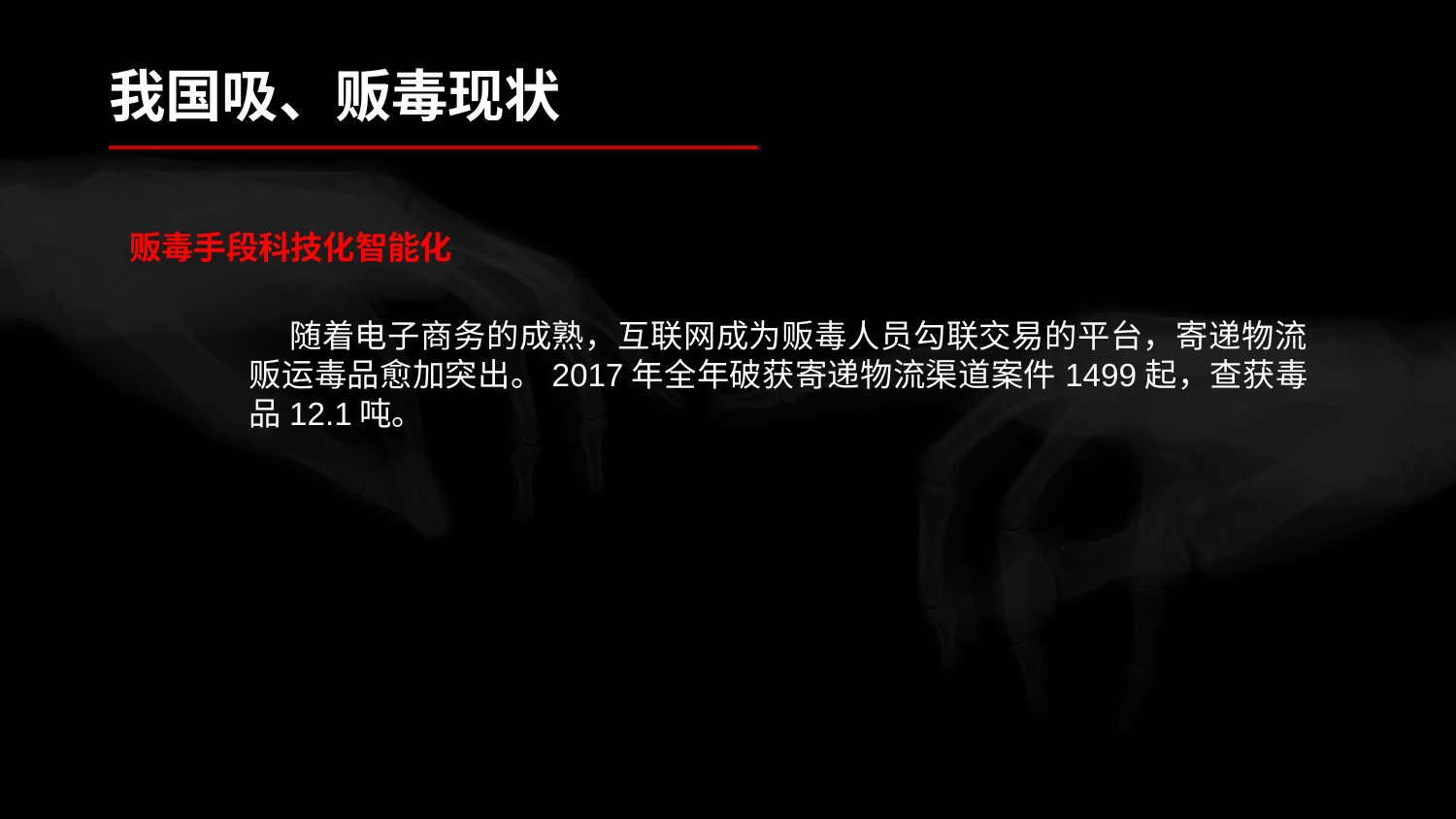

我国吸、贩毒现状
贩毒手段科技化智能化
    随着电子商务的成熟，互联网成为贩毒人员勾联交易的平台，寄递物流贩运毒品愈加突出。2017年全年破获寄递物流渠道案件1499起，查获毒品12.1吨。